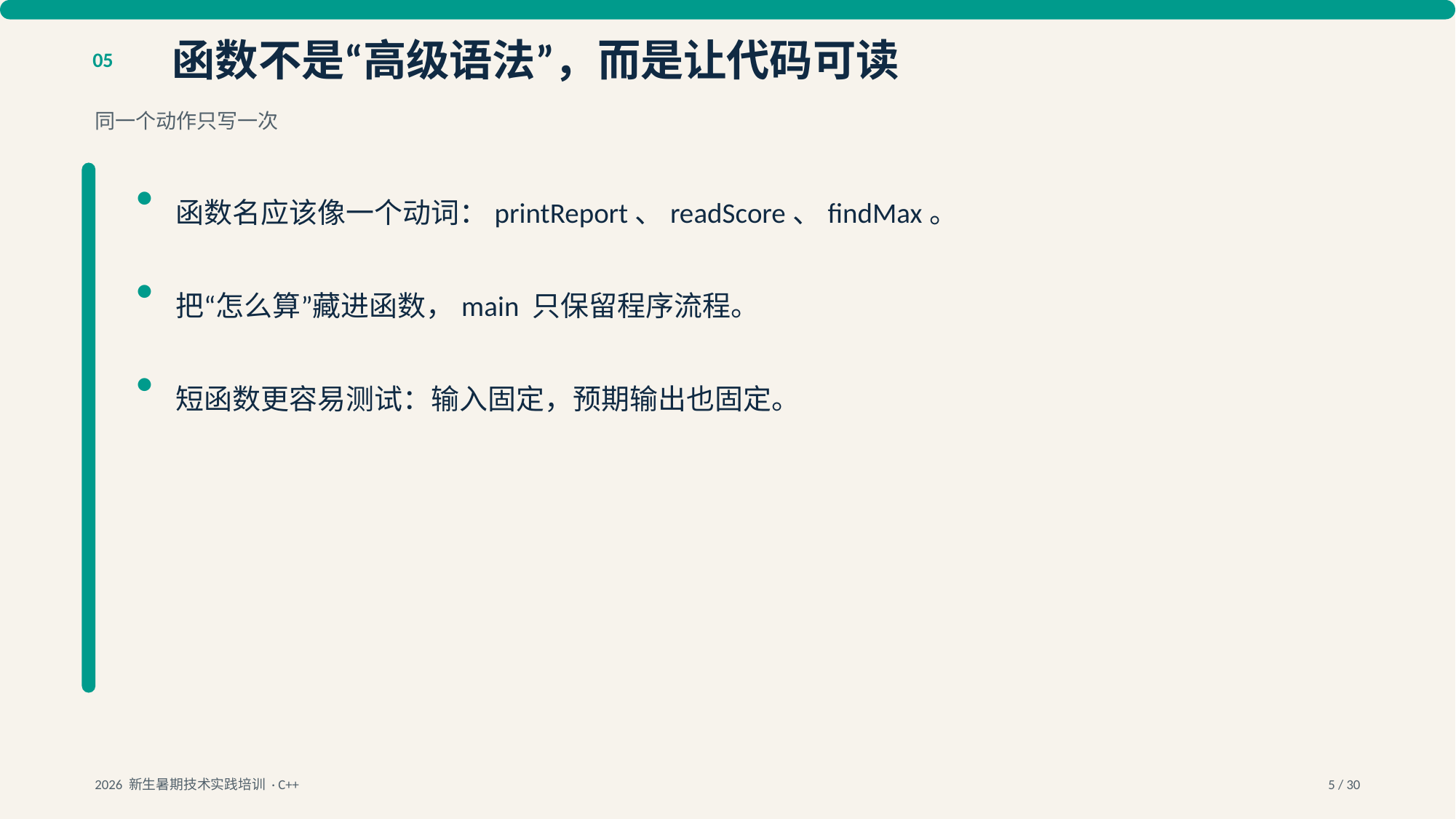

函数不是“高级语法”，而是让代码可读
05
同一个动作只写一次

•
函数名应该像一个动词：printReport、readScore、findMax。
•
把“怎么算”藏进函数，main 只保留程序流程。
•
短函数更容易测试：输入固定，预期输出也固定。
2026 新生暑期技术实践培训 · C++
5 / 30